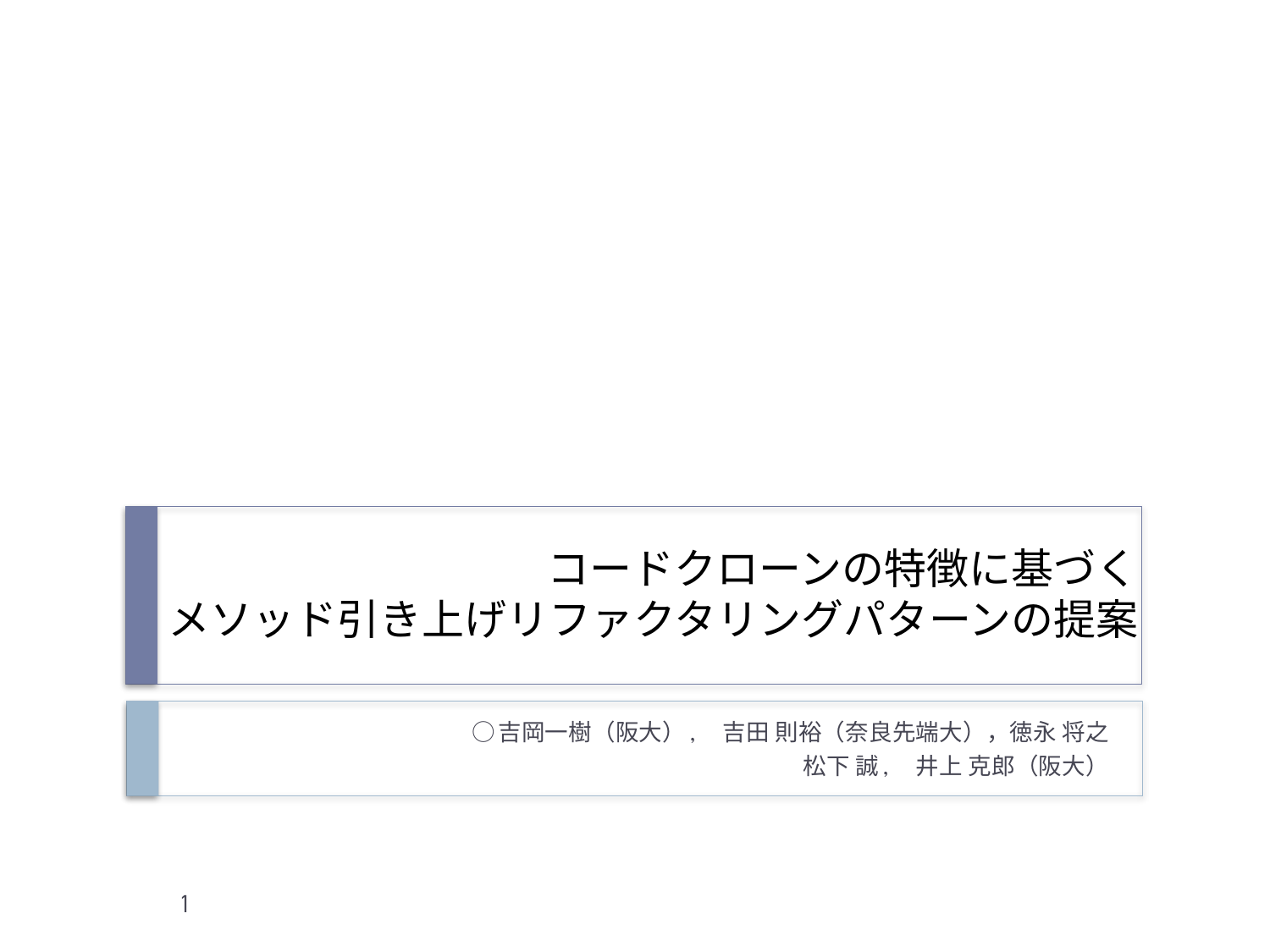

# コードクローンの特徴に基づく メソッド引き上げリファクタリングパターンの提案
○吉岡一樹（阪大）,　吉田 則裕（奈良先端大），徳永 将之
松下 誠,　井上 克郎（阪大）

1